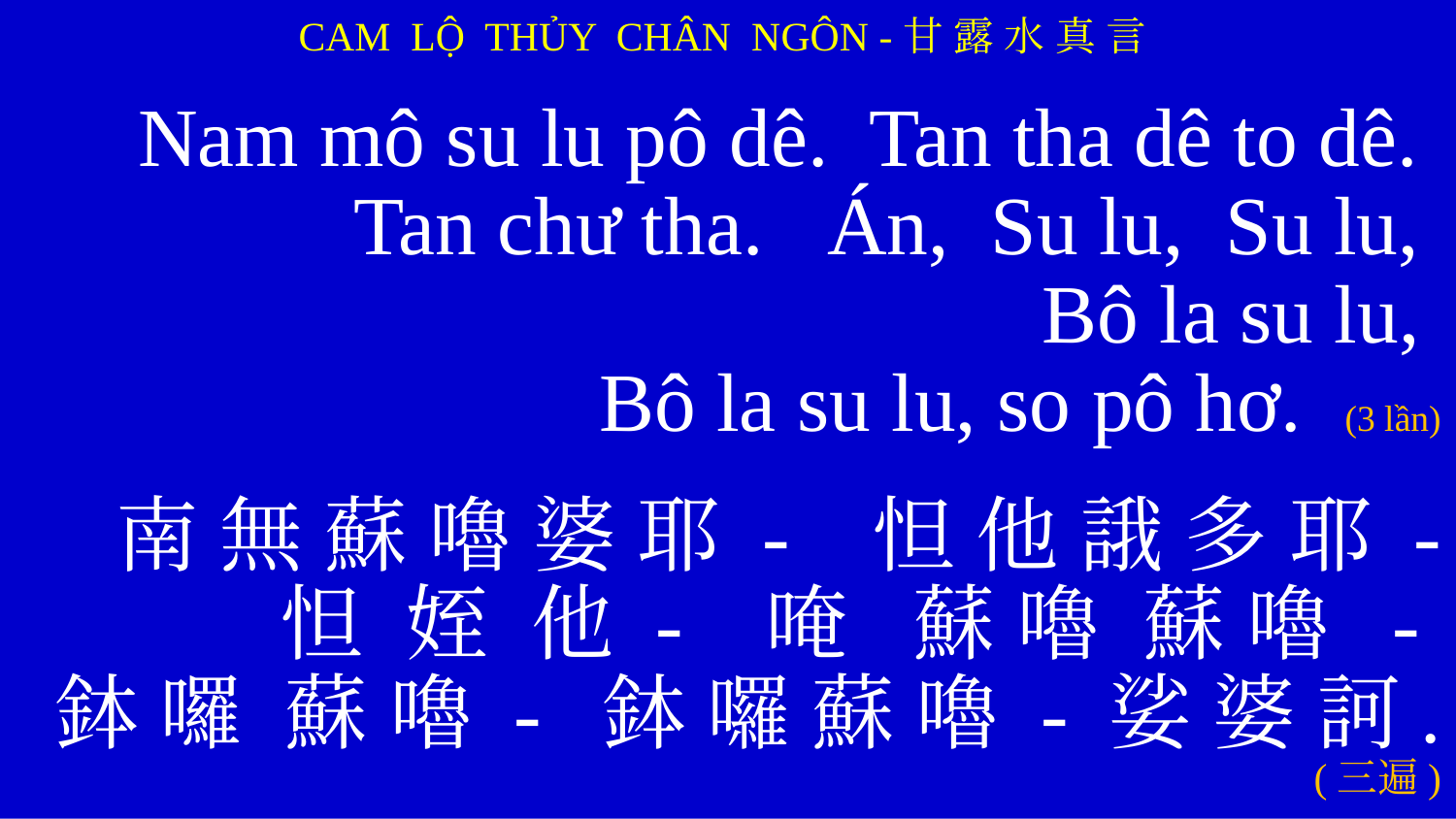

CAM  LỘ  THỦY  CHÂN  NGÔN -甘 露 水 真 言

Nam mô su lu pô dê.  Tan tha dê to dê.
Tan chư tha.   Án,  Su lu,  Su lu,
Bô la su lu,
Bô la su lu, so pô hơ.  (3 lần)

南 無 蘇 嚕 婆 耶 -   怛 他 誐 多 耶 -
怛  姪  他 -   唵   蘇 嚕  蘇 嚕  -
鉢 囉  蘇 嚕 -  鉢 囉 蘇 嚕 - 娑 婆 訶. (三遍)